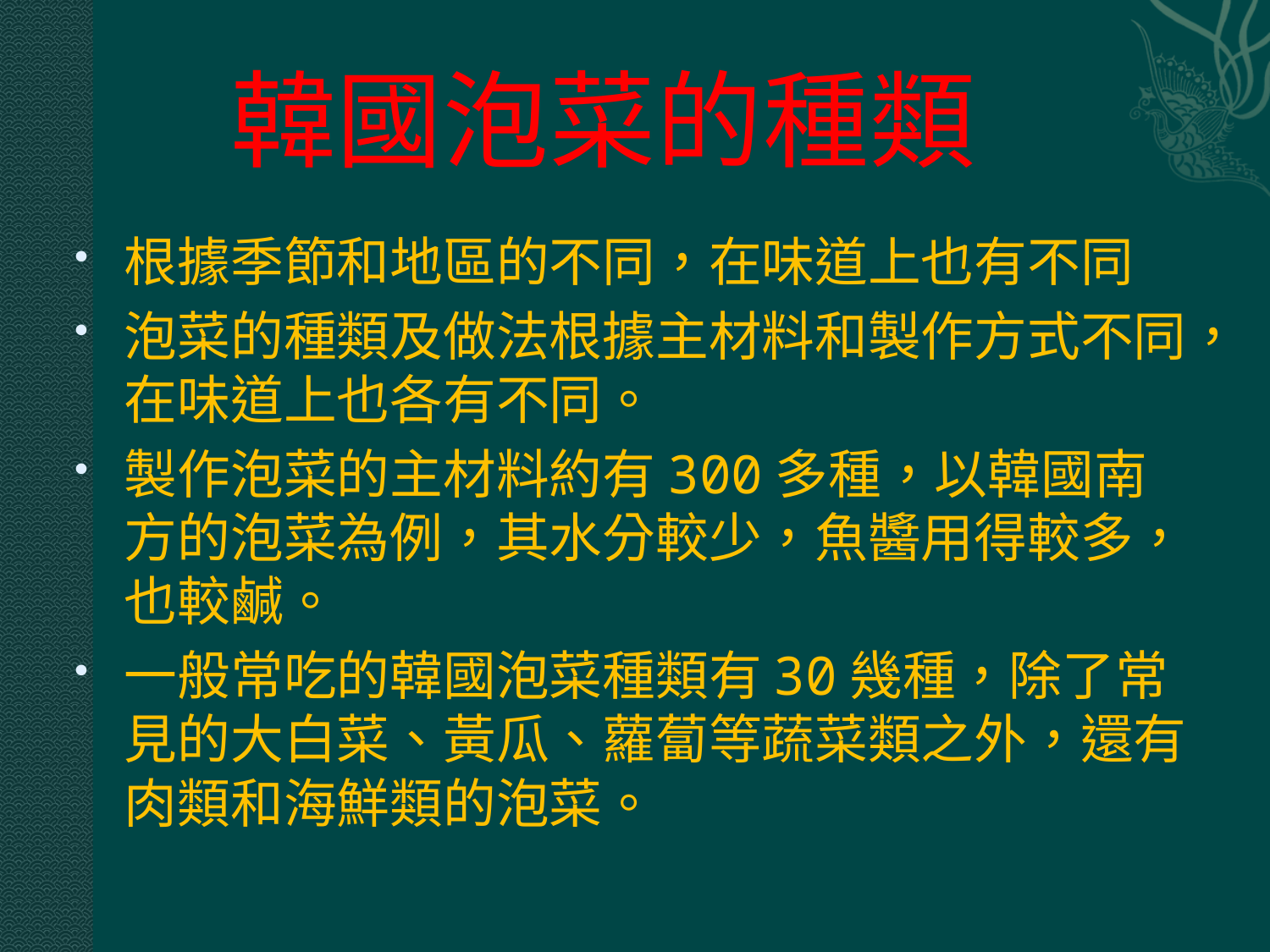

# 韓國泡菜的種類
根據季節和地區的不同，在味道上也有不同
泡菜的種類及做法根據主材料和製作方式不同，在味道上也各有不同。
製作泡菜的主材料約有300多種，以韓國南方的泡菜為例，其水分較少，魚醬用得較多，也較鹹。
一般常吃的韓國泡菜種類有30幾種，除了常見的大白菜、黃瓜、蘿蔔等蔬菜類之外，還有肉類和海鮮類的泡菜。